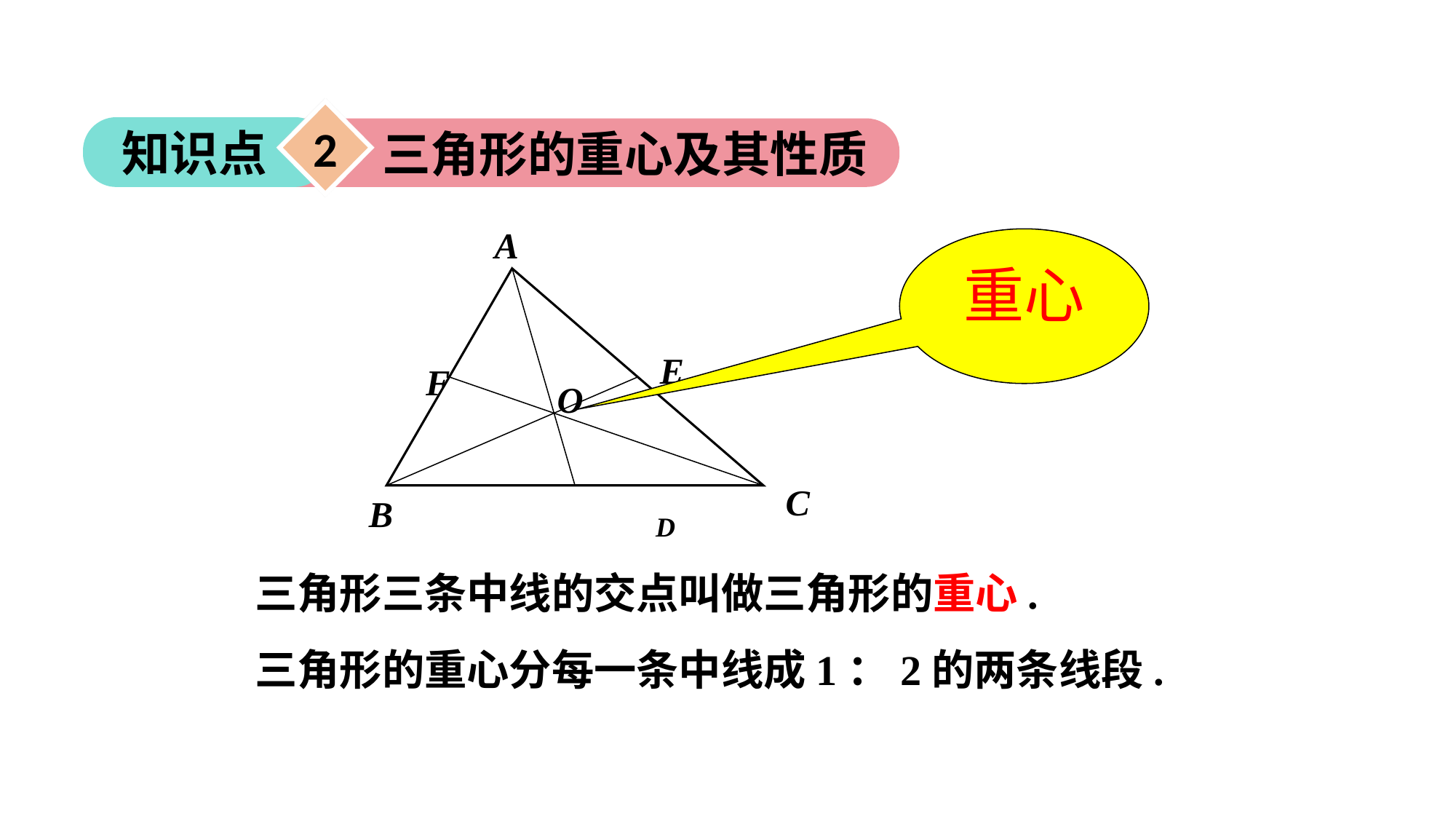

2

知识点

三角形的重心及其性质
A

E
F
O

C
B
重心
D
三角形三条中线的交点叫做三角形的重心.
三角形的重心分每一条中线成1：2的两条线段.